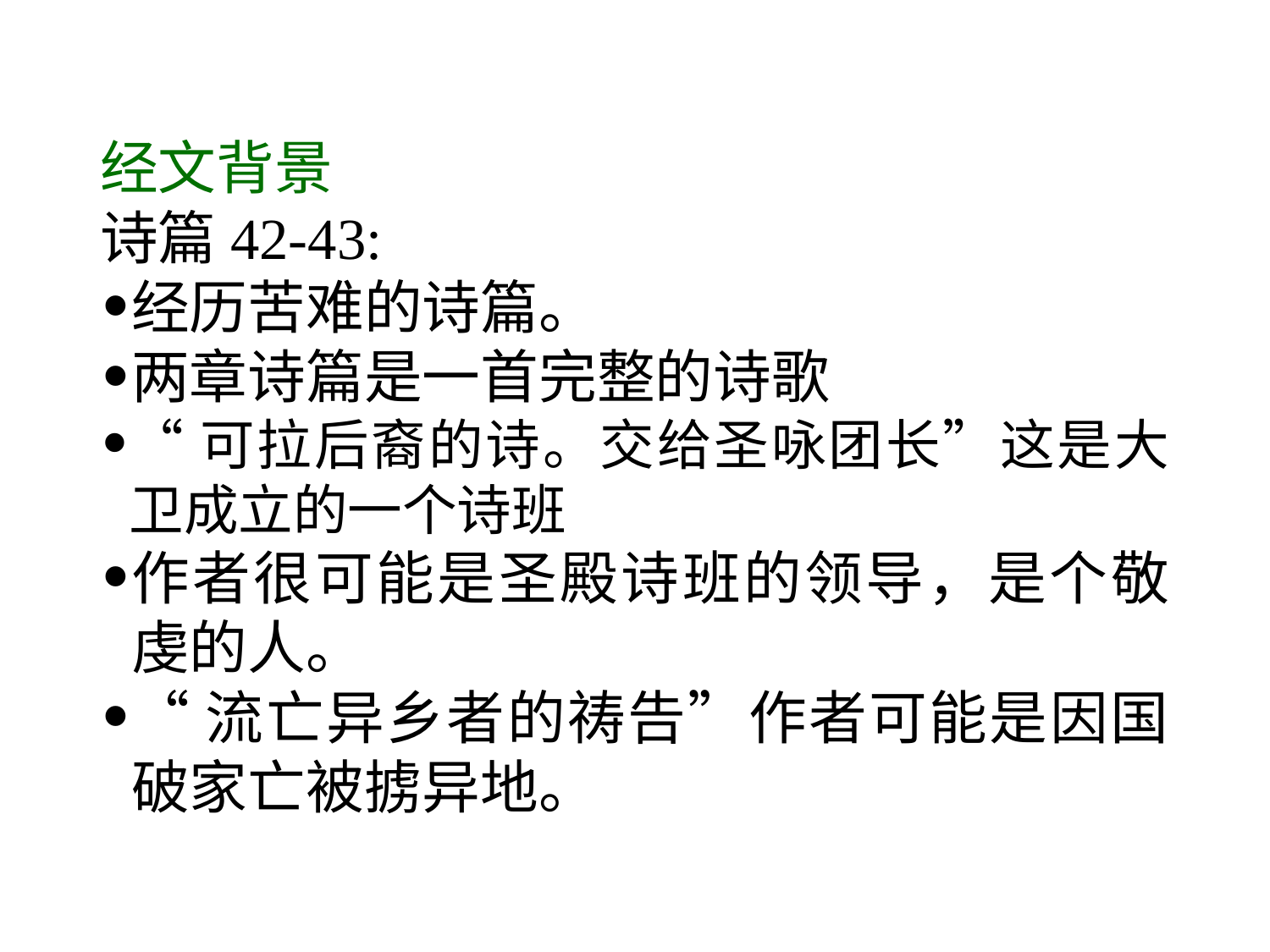

# 经文背景
诗篇42-43:
经历苦难的诗篇。
两章诗篇是一首完整的诗歌
“可拉后裔的诗。交给圣咏团长”这是大卫成立的一个诗班
作者很可能是圣殿诗班的领导，是个敬虔的人。
“流亡异乡者的祷告”作者可能是因国破家亡被掳异地。